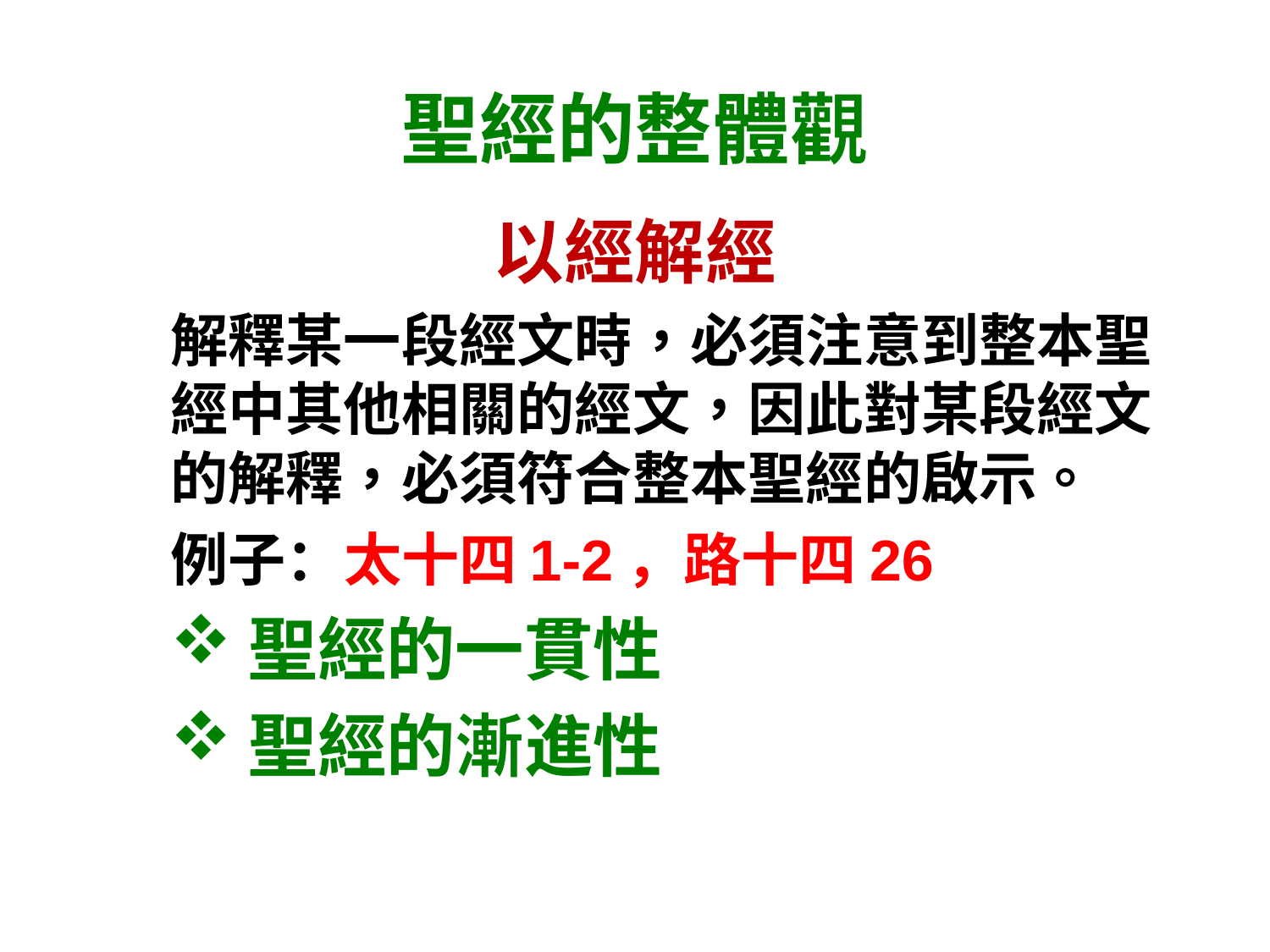

# 聖經的整體觀
以經解經
解釋某一段經文時，必須注意到整本聖經中其他相關的經文，因此對某段經文的解釋，必須符合整本聖經的啟示。
例子：太十四1-2，路十四26
聖經的一貫性
聖經的漸進性